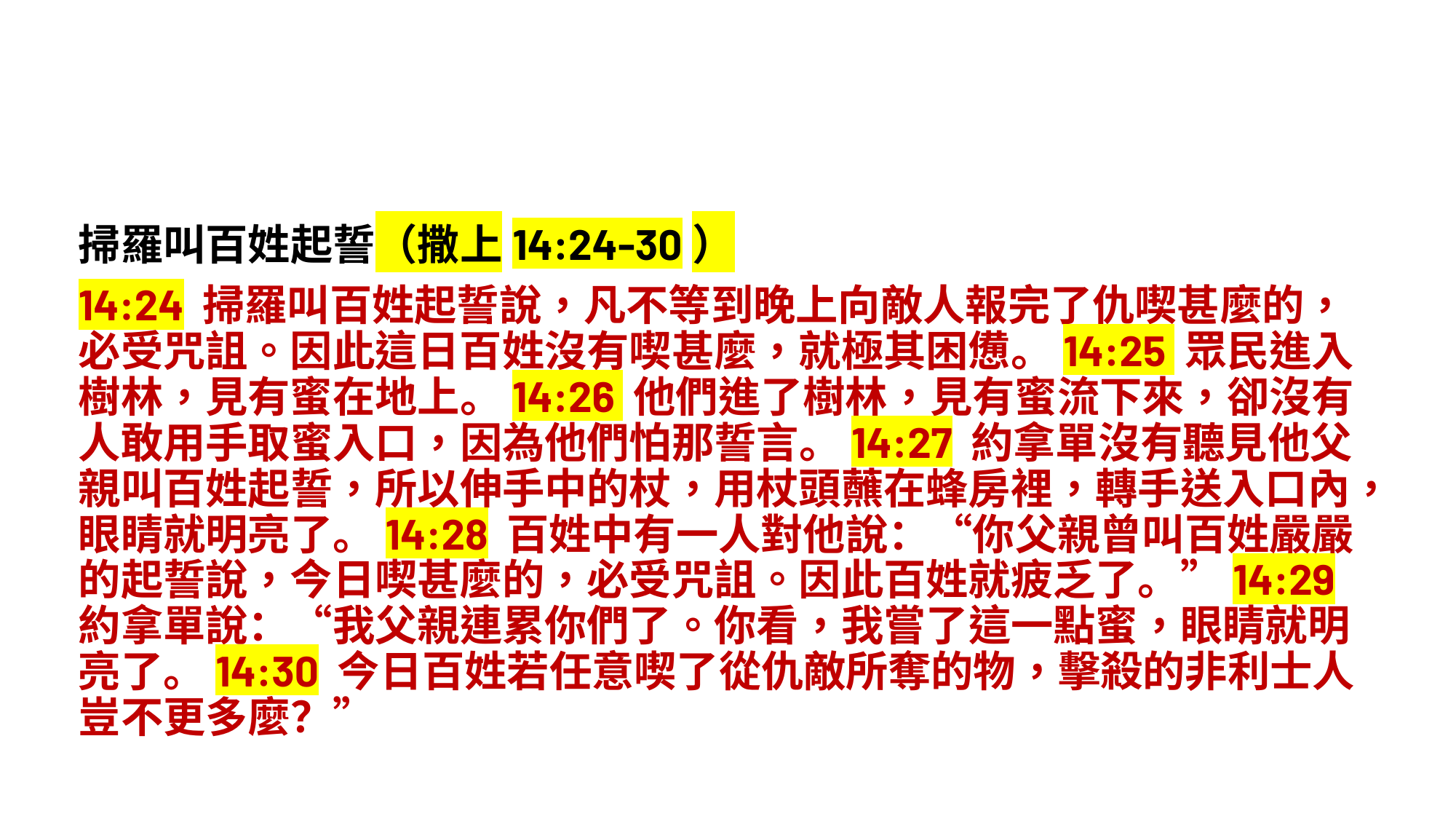

掃羅叫百姓起誓（撒上14:24-30）
14:24 掃羅叫百姓起誓說，凡不等到晚上向敵人報完了仇喫甚麼的，必受咒詛。因此這日百姓沒有喫甚麼，就極其困憊。14:25 眾民進入樹林，見有蜜在地上。14:26 他們進了樹林，見有蜜流下來，卻沒有人敢用手取蜜入口，因為他們怕那誓言。14:27 約拿單沒有聽見他父親叫百姓起誓，所以伸手中的杖，用杖頭蘸在蜂房裡，轉手送入口內，眼睛就明亮了。14:28 百姓中有一人對他說：“你父親曾叫百姓嚴嚴的起誓說，今日喫甚麼的，必受咒詛。因此百姓就疲乏了。”14:29 約拿單說：“我父親連累你們了。你看，我嘗了這一點蜜，眼睛就明亮了。14:30 今日百姓若任意喫了從仇敵所奪的物，擊殺的非利士人豈不更多麼？”